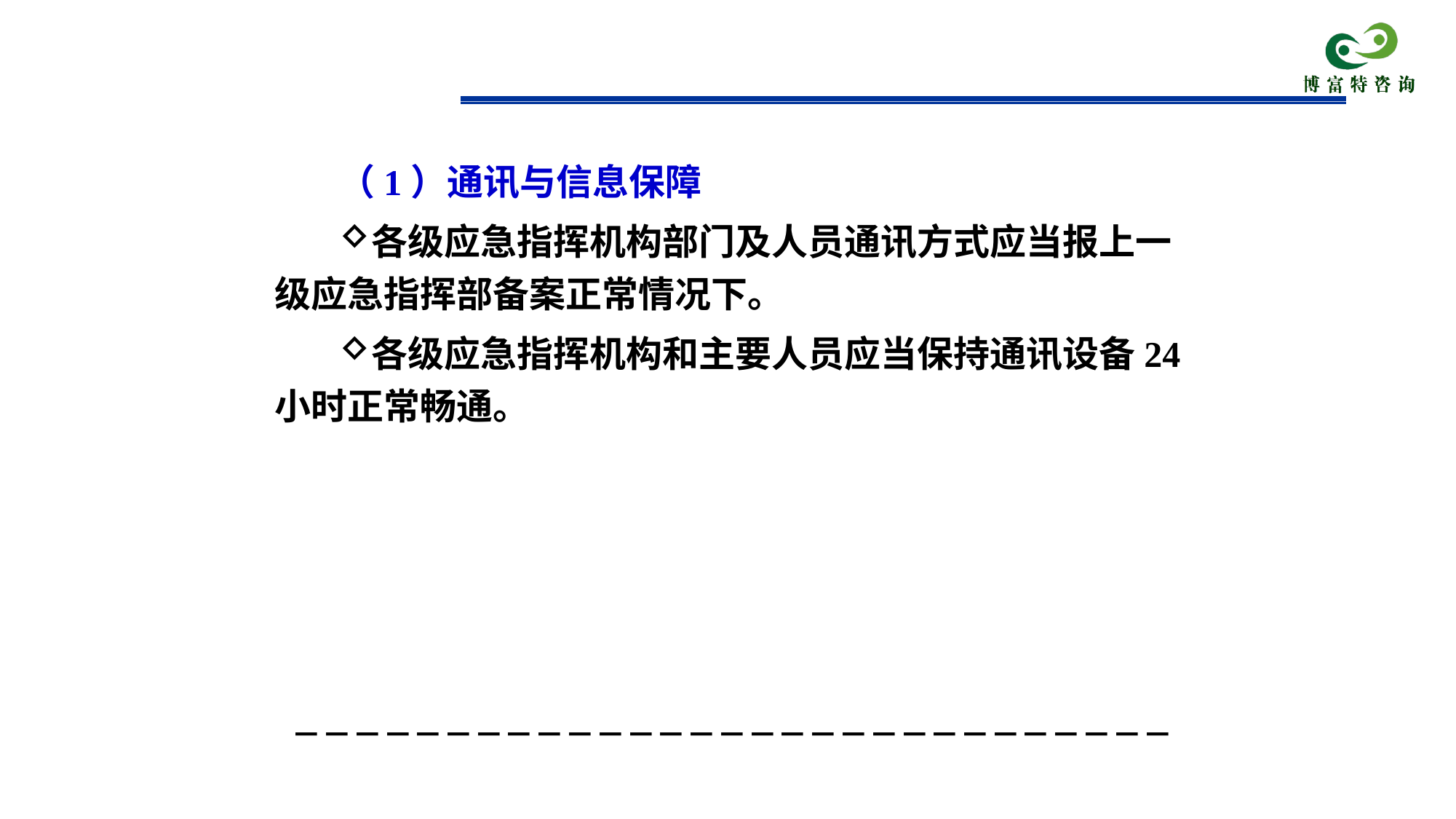

# （1）通讯与信息保障
各级应急指挥机构部门及人员通讯方式应当报上一级应急指挥部备案正常情况下。
各级应急指挥机构和主要人员应当保持通讯设备24小时正常畅通。
－－－－－－－－－－－－－－－－－－－－－－－－－－－－－